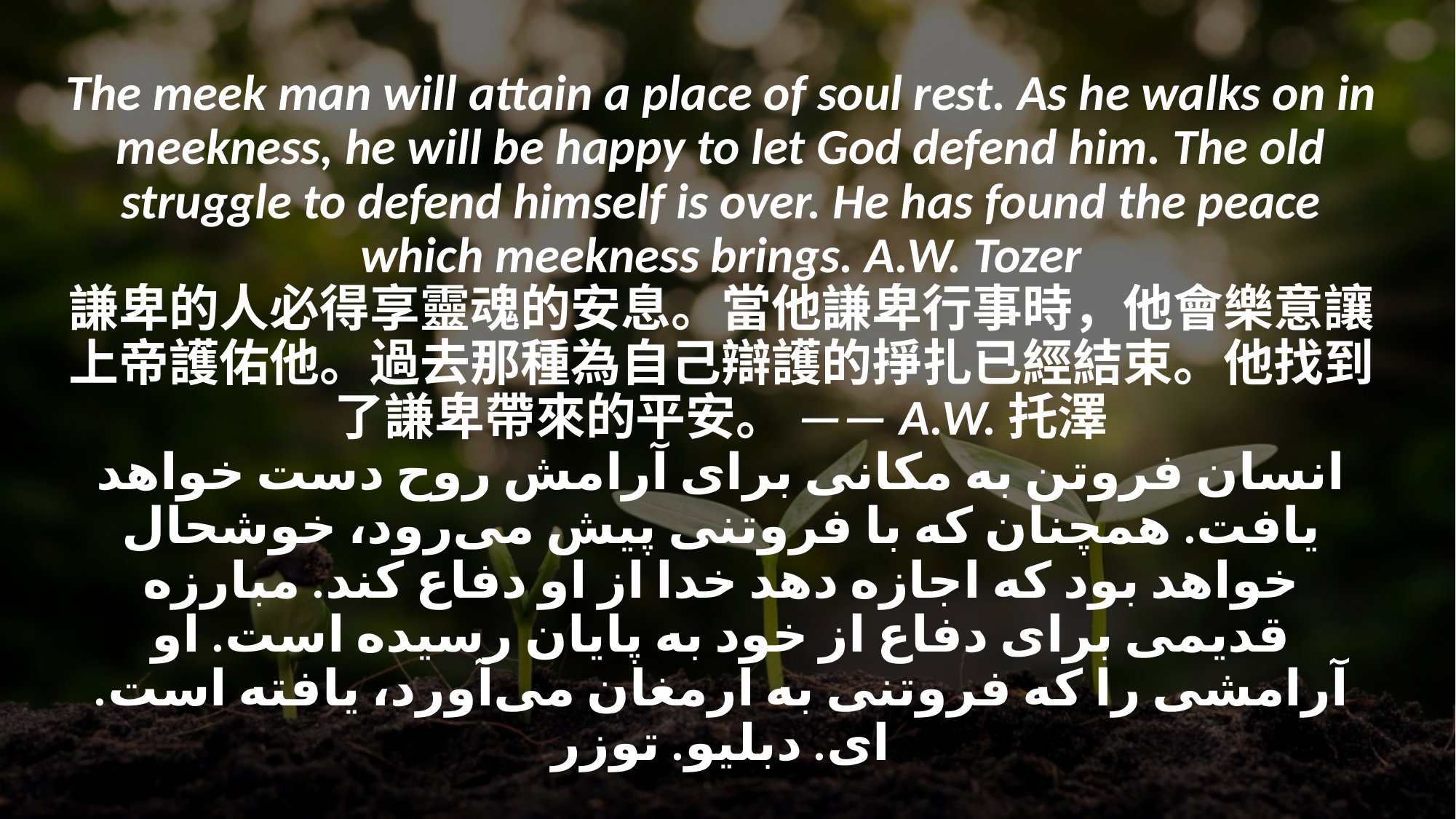

The meek man will attain a place of soul rest. As he walks on in meekness, he will be happy to let God defend him. The old struggle to defend himself is over. He has found the peace which meekness brings. A.W. Tozer
謙卑的人必得享靈魂的安息。當他謙卑行事時，他會樂意讓上帝護佑他。過去那種為自己辯護的掙扎已經結束。他找到了謙卑帶來的平安。 ——A.W.托澤
انسان فروتن به مکانی برای آرامش روح دست خواهد یافت. همچنان که با فروتنی پیش می‌رود، خوشحال خواهد بود که اجازه دهد خدا از او دفاع کند. مبارزه قدیمی برای دفاع از خود به پایان رسیده است. او آرامشی را که فروتنی به ارمغان می‌آورد، یافته است. ای. دبلیو. توزر